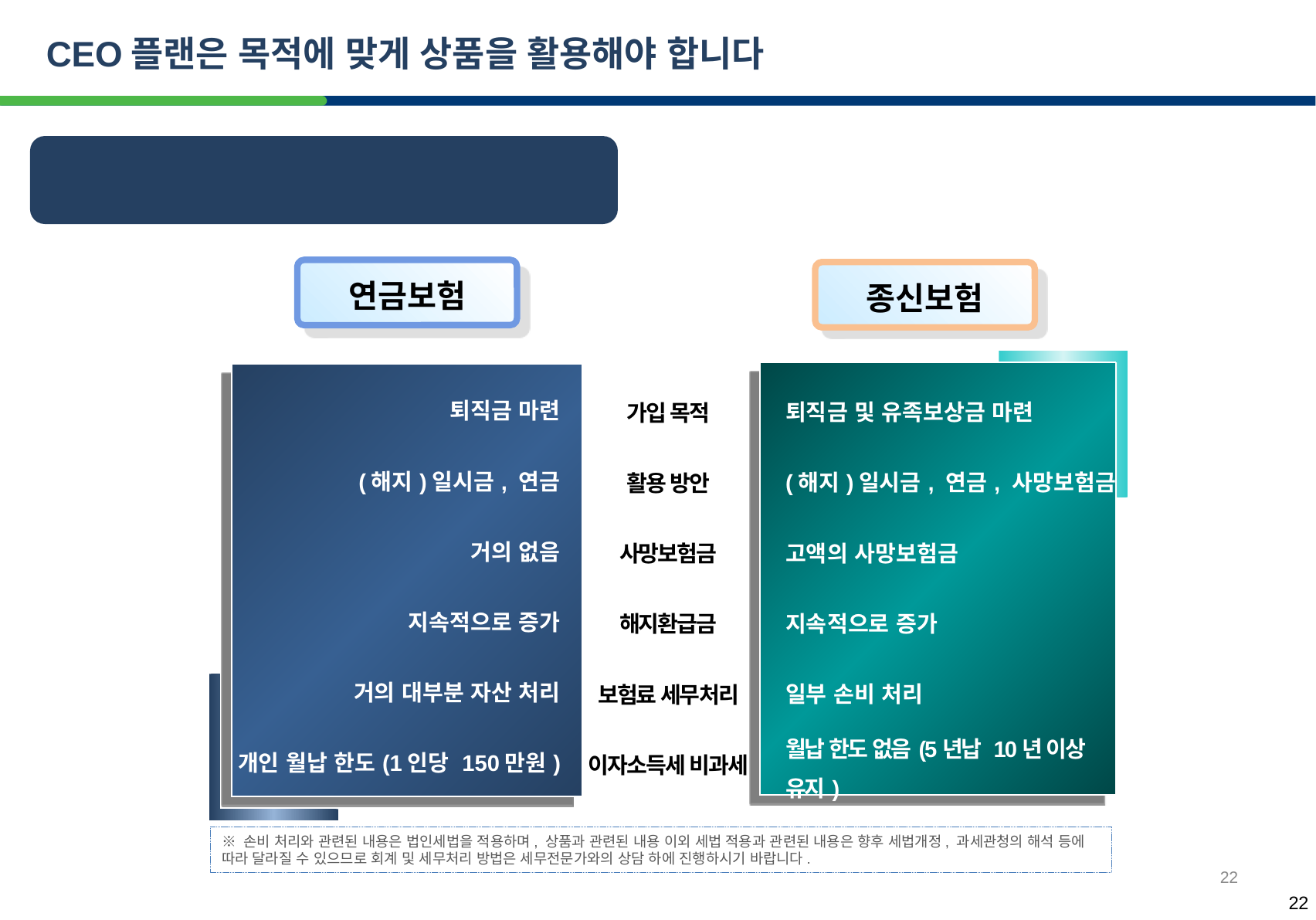

22
CEO플랜은 목적에 맞게 상품을 활용해야 합니다
‘노후연금’만을 생각한다면 연금보험을,
‘사망보험금’까지 생각한다면 종신보험을!
연금보험
종신보험

| 퇴직금 마련 |
| --- |
| (해지)일시금, 연금 |
| 거의 없음 |
| 지속적으로 증가 |
| 거의 대부분 자산 처리 |
| 개인 월납 한도(1인당 150만원) |
| 퇴직금 및 유족보상금 마련 |
| --- |
| (해지)일시금, 연금, 사망보험금 |
| 고액의 사망보험금 |
| 지속적으로 증가 |
| 일부 손비 처리 |
| 월납 한도 없음(5년납 10년 이상 유지) |
| 가입 목적 |
| --- |
| 활용 방안 |
| 사망보험금 |
| 해지환급금 |
| 보험료 세무처리 |
| 이자소득세 비과세 |

※ 손비 처리와 관련된 내용은 법인세법을 적용하며, 상품과 관련된 내용 이외 세법 적용과 관련된 내용은 향후 세법개정, 과세관청의 해석 등에 따라 달라질 수 있으므로 회계 및 세무처리 방법은 세무전문가와의 상담 하에 진행하시기 바랍니다.